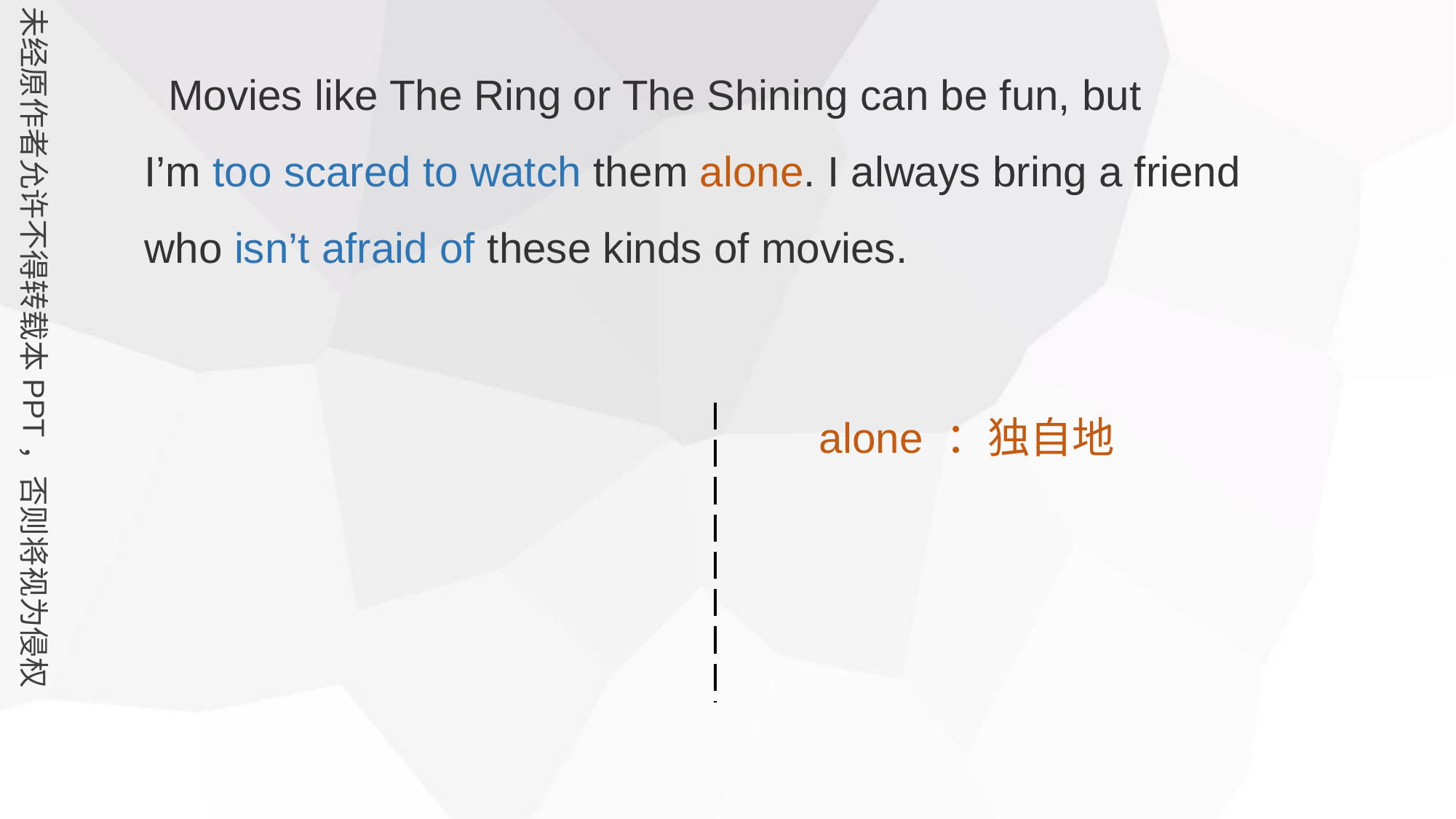

Movies like The Ring or The Shining can be fun, but
I’m too scared to watch them alone. I always bring a friend who isn’t afraid of these kinds of movies.
alone ：独自地